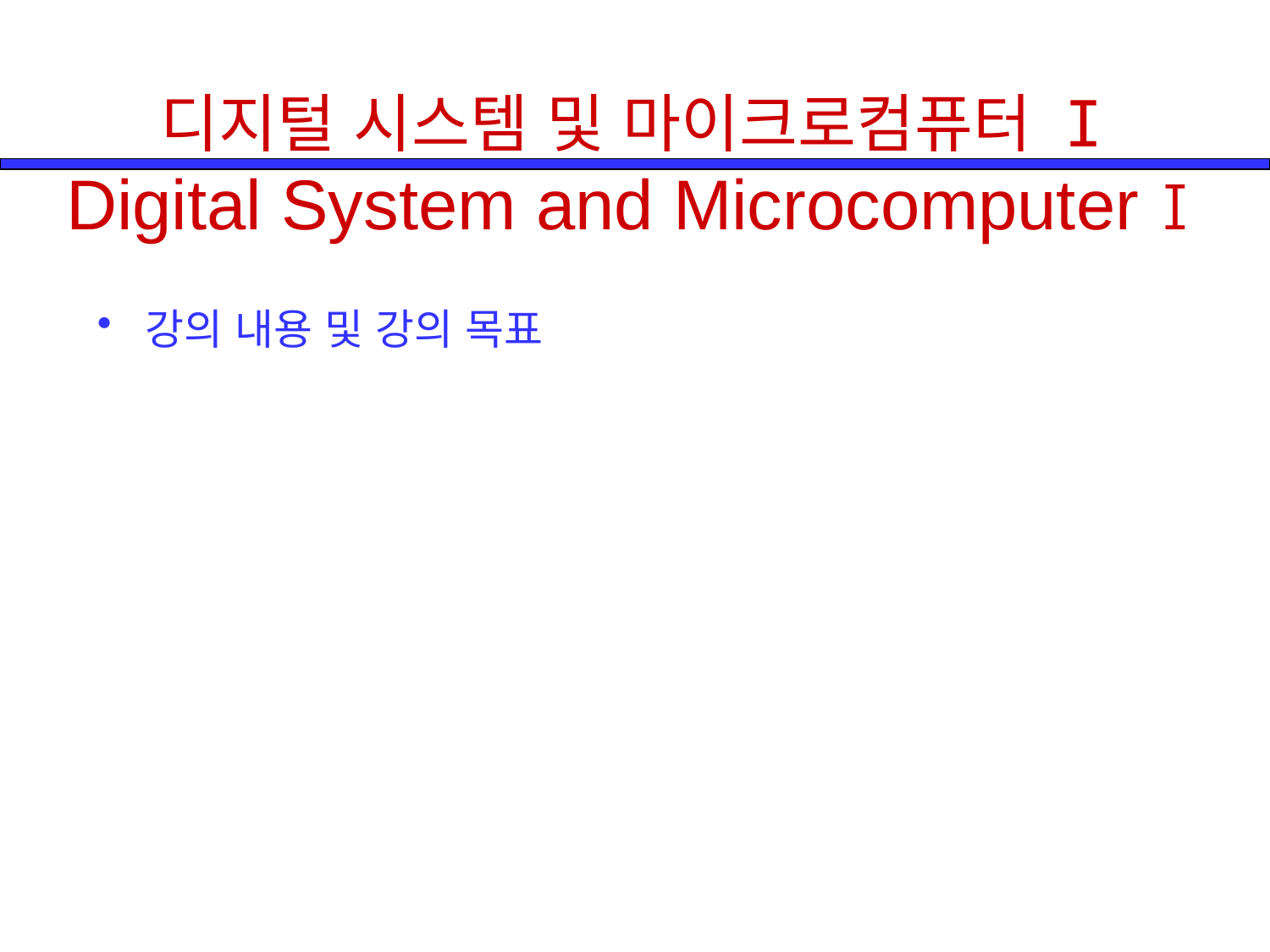

디지털 시스템 및 마이크로컴퓨터 I
Digital System and Microcomputer I
강의 내용 및 강의 목표